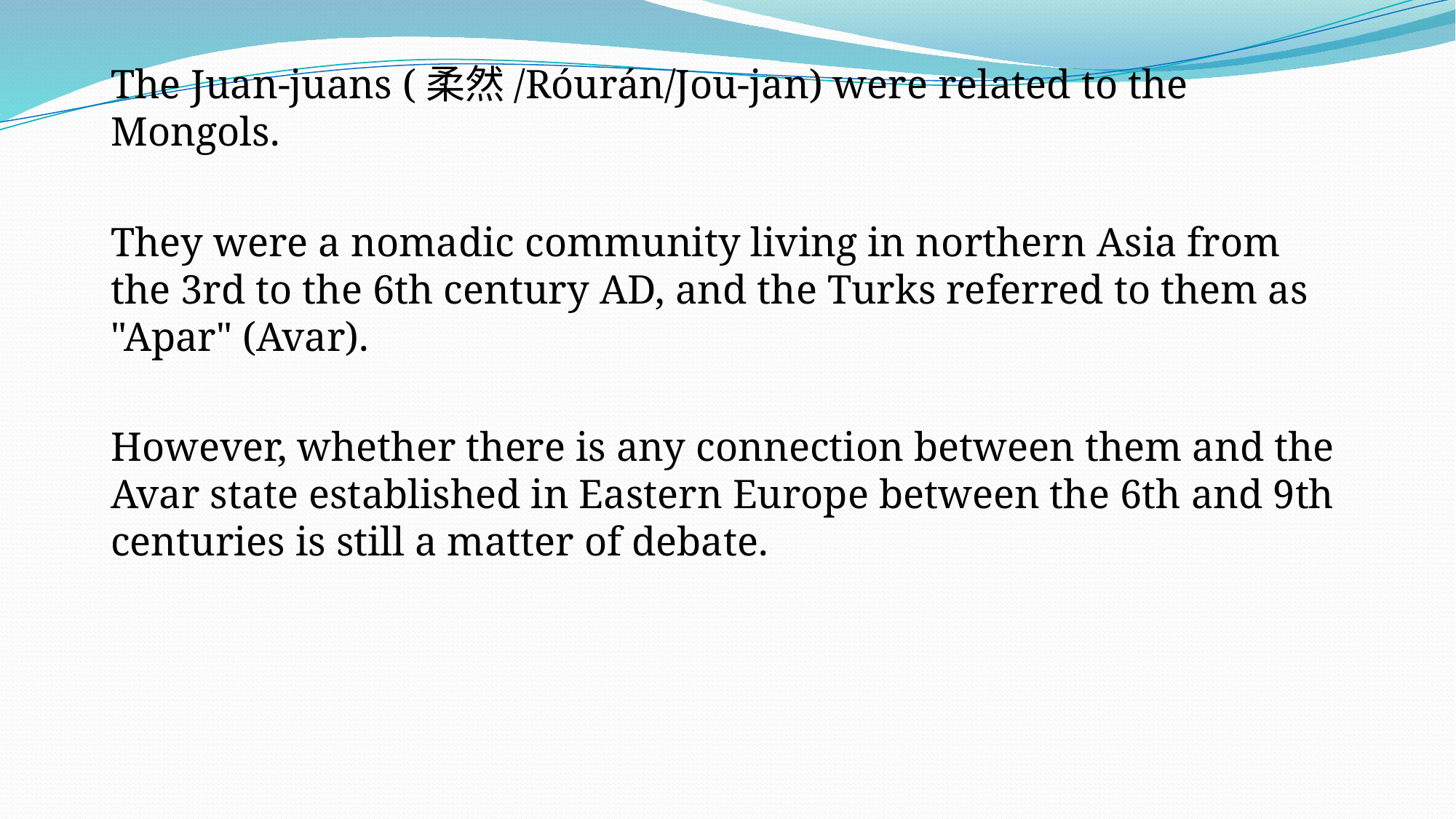

The Juan-juans (柔然/Róurán/Jou-jan) were related to the Mongols.

They were a nomadic community living in northern Asia from the 3rd to the 6th century AD, and the Turks referred to them as "Apar" (Avar).

However, whether there is any connection between them and the Avar state established in Eastern Europe between the 6th and 9th centuries is still a matter of debate.